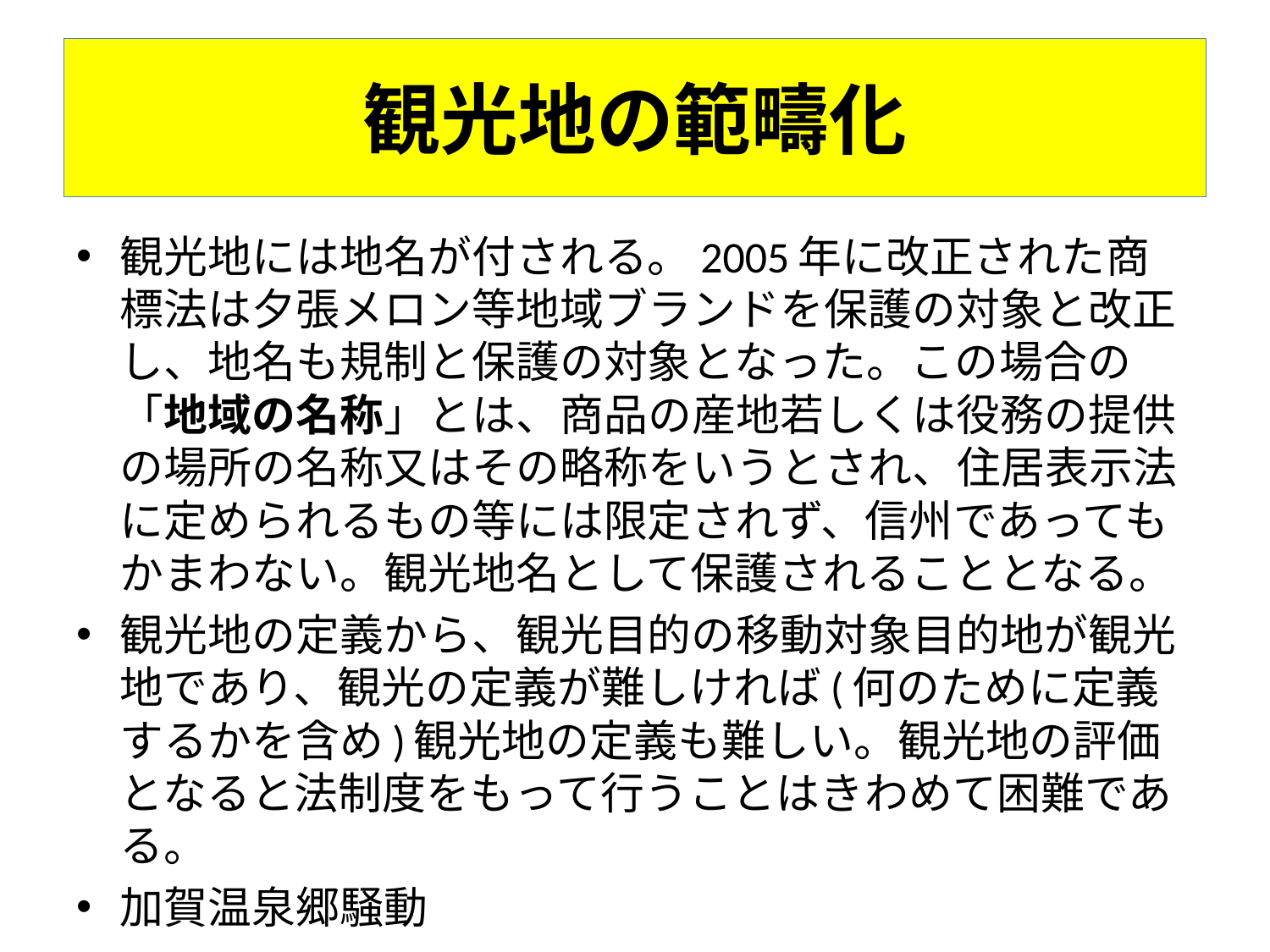

# 観光地の範疇化
観光地には地名が付される。2005年に改正された商標法は夕張メロン等地域ブランドを保護の対象と改正し、地名も規制と保護の対象となった。この場合の「地域の名称」とは、商品の産地若しくは役務の提供の場所の名称又はその略称をいうとされ、住居表示法に定められるもの等には限定されず、信州であってもかまわない。観光地名として保護されることとなる。
観光地の定義から、観光目的の移動対象目的地が観光地であり、観光の定義が難しければ(何のために定義するかを含め)観光地の定義も難しい。観光地の評価となると法制度をもって行うことはきわめて困難である。
加賀温泉郷騒動